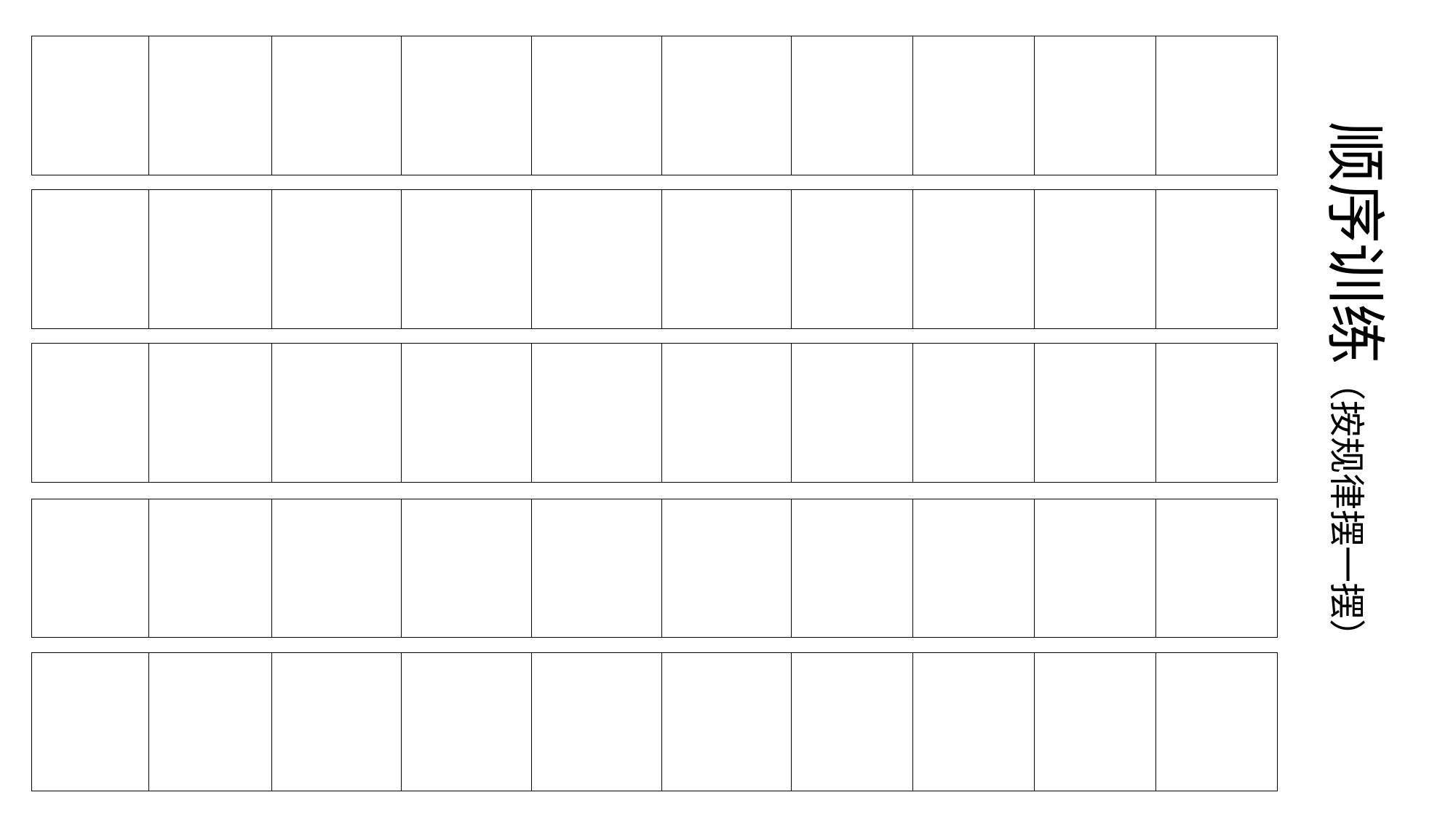

|  |  |  |  |  |  |  |  |  |  |
| --- | --- | --- | --- | --- | --- | --- | --- | --- | --- |
|  |  |  |  |  |  |  |  |  |  |
| --- | --- | --- | --- | --- | --- | --- | --- | --- | --- |
|  |  |  |  |  |  |  |  |  |  |
| --- | --- | --- | --- | --- | --- | --- | --- | --- | --- |
# 顺序训练（按规律摆一摆）
|  |  |  |  |  |  |  |  |  |  |
| --- | --- | --- | --- | --- | --- | --- | --- | --- | --- |
|  |  |  |  |  |  |  |  |  |  |
| --- | --- | --- | --- | --- | --- | --- | --- | --- | --- |